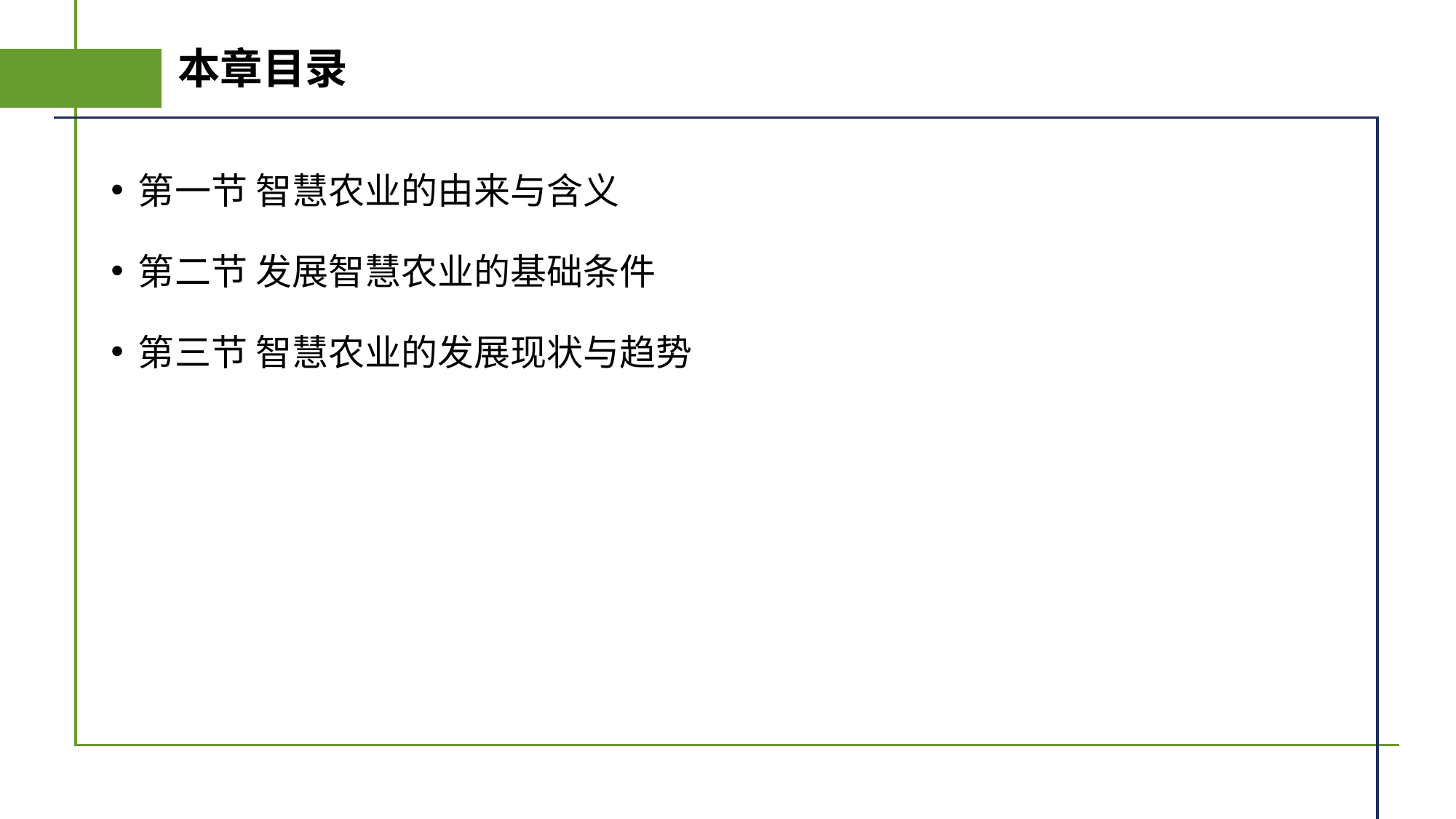

# 本章目录
第一节 智慧农业的由来与含义
第二节 发展智慧农业的基础条件
第三节 智慧农业的发展现状与趋势